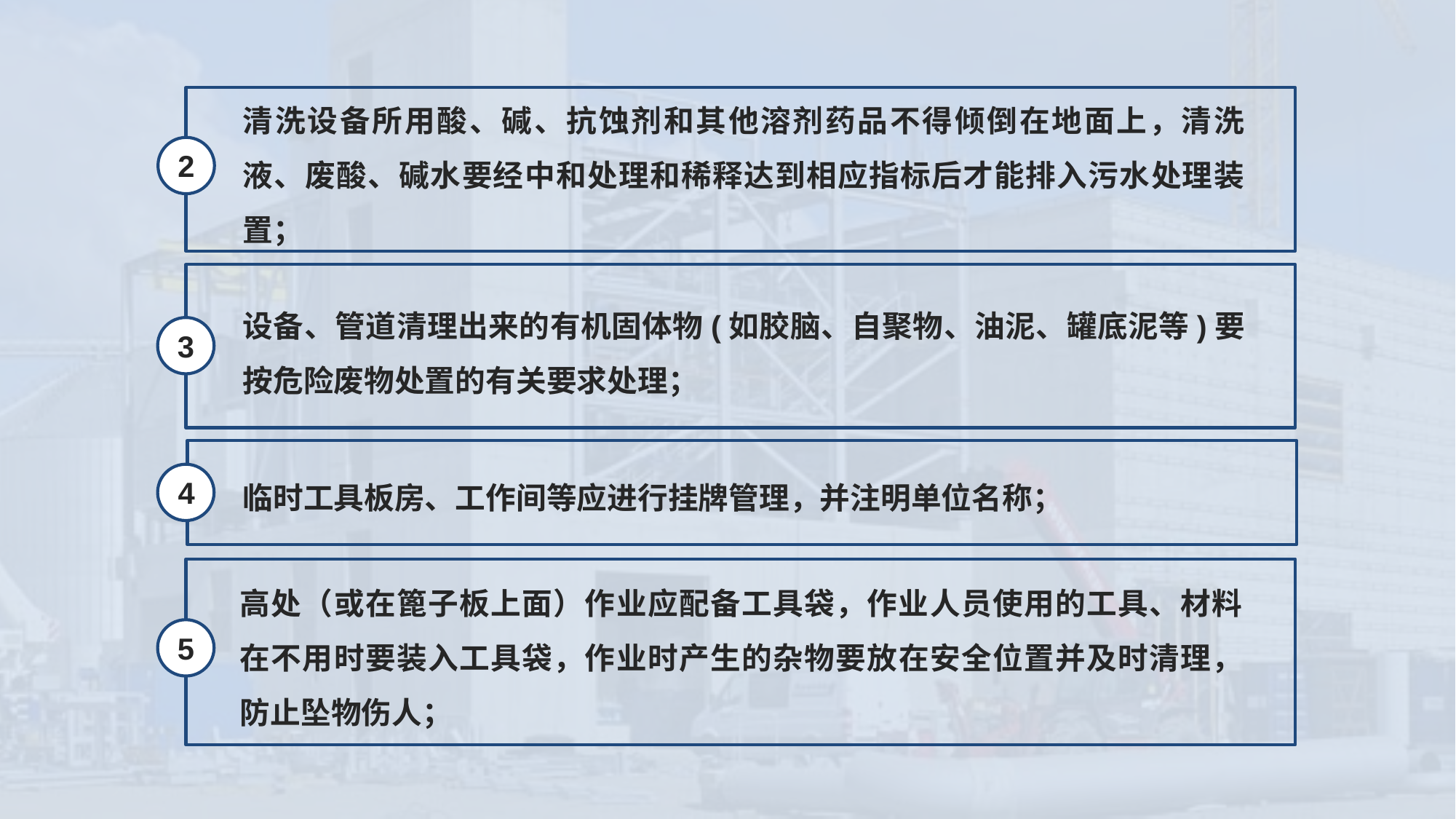

清洗设备所用酸、碱、抗蚀剂和其他溶剂药品不得倾倒在地面上，清洗液、废酸、碱水要经中和处理和稀释达到相应指标后才能排入污水处理装置；

2

设备、管道清理出来的有机固体物(如胶脑、自聚物、油泥、罐底泥等)要按危险废物处置的有关要求处理；

3

临时工具板房、工作间等应进行挂牌管理，并注明单位名称；

4

高处（或在篦子板上面）作业应配备工具袋，作业人员使用的工具、材料在不用时要装入工具袋，作业时产生的杂物要放在安全位置并及时清理，防止坠物伤人；

5